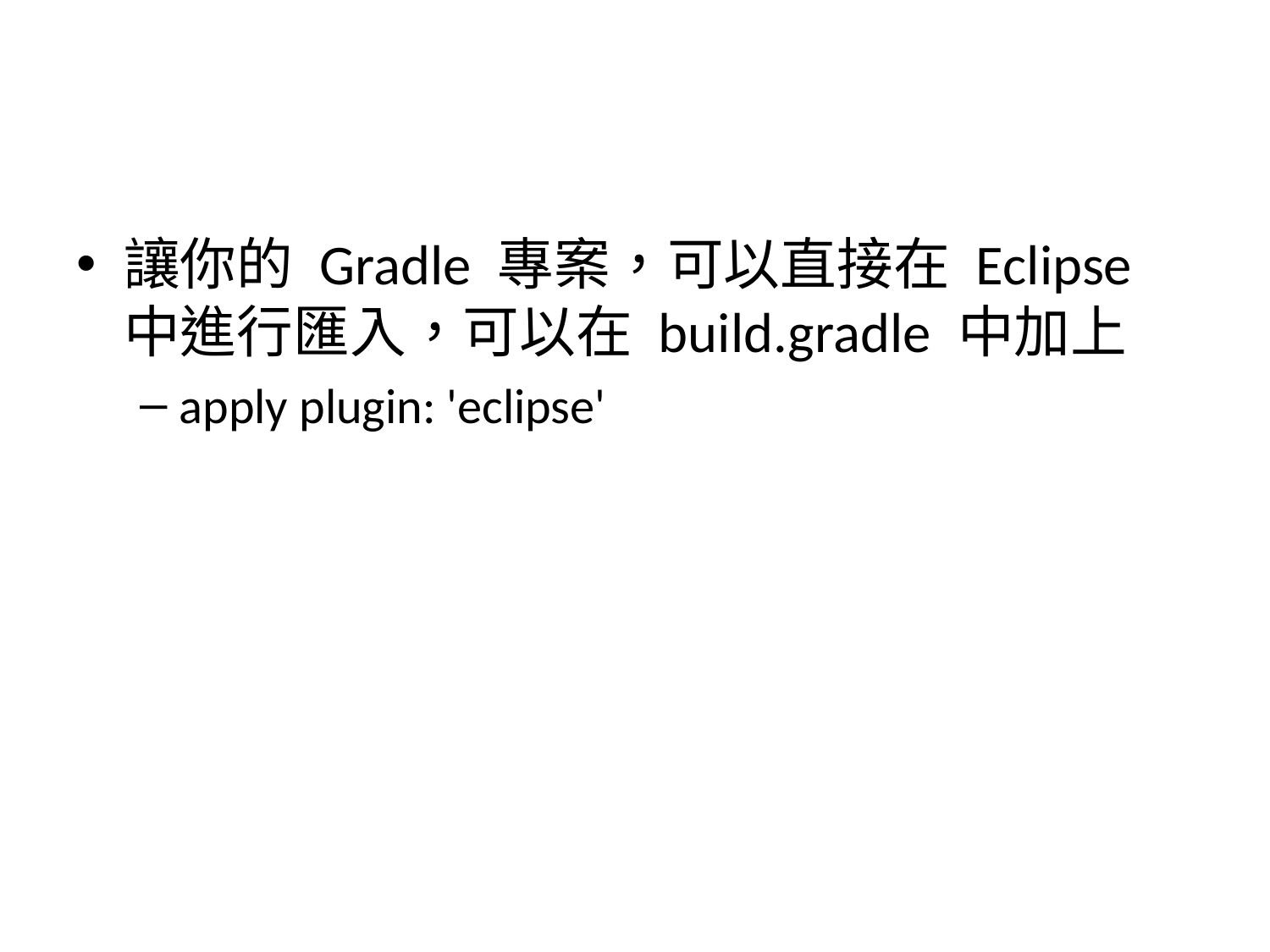

#
讓你的 Gradle 專案，可以直接在 Eclipse 中進行匯入，可以在 build.gradle 中加上
apply plugin: 'eclipse'